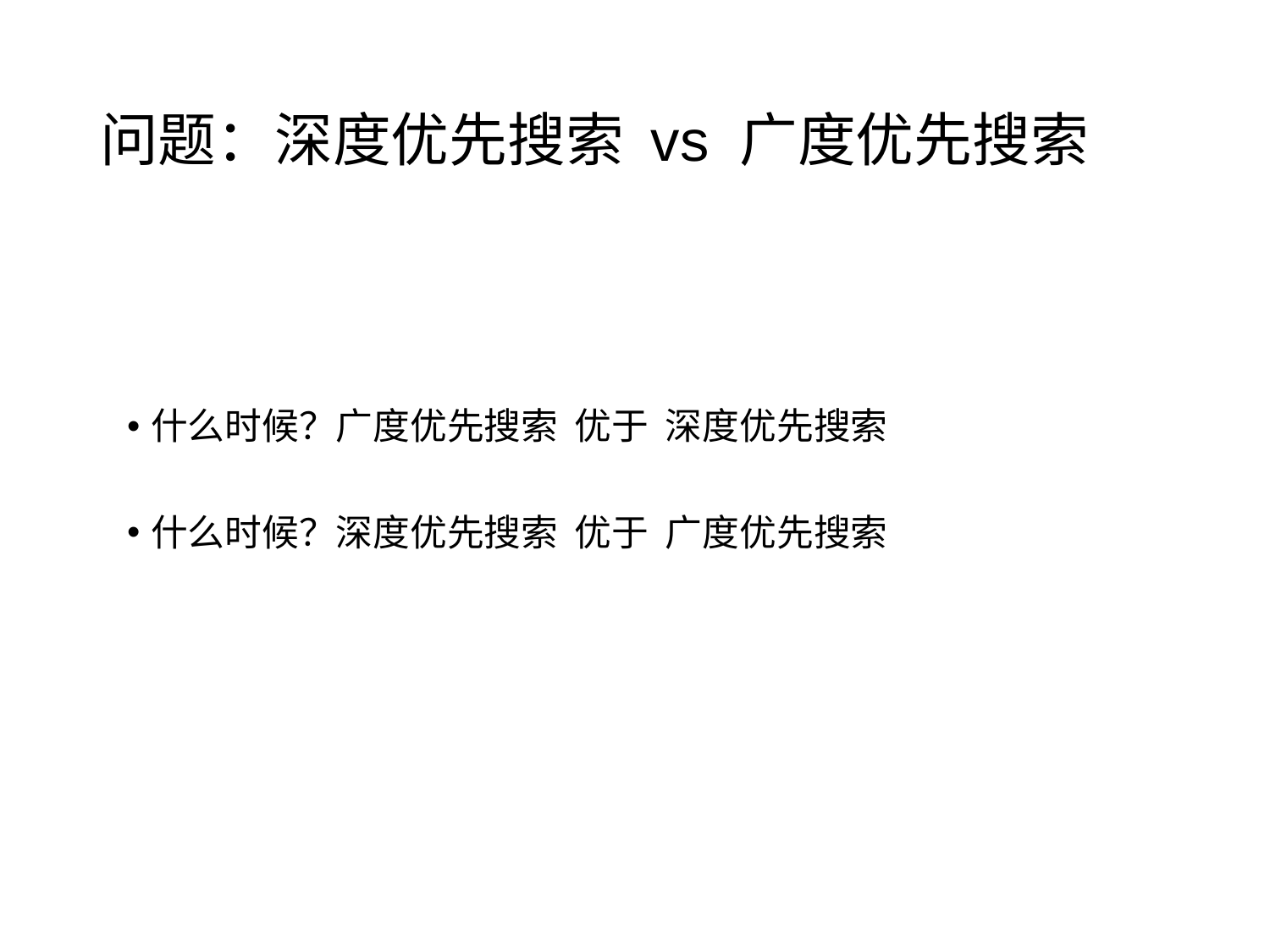

# 问题：深度优先搜索 vs 广度优先搜索
什么时候？广度优先搜索  优于  深度优先搜索

什么时候？深度优先搜索  优于  广度优先搜索